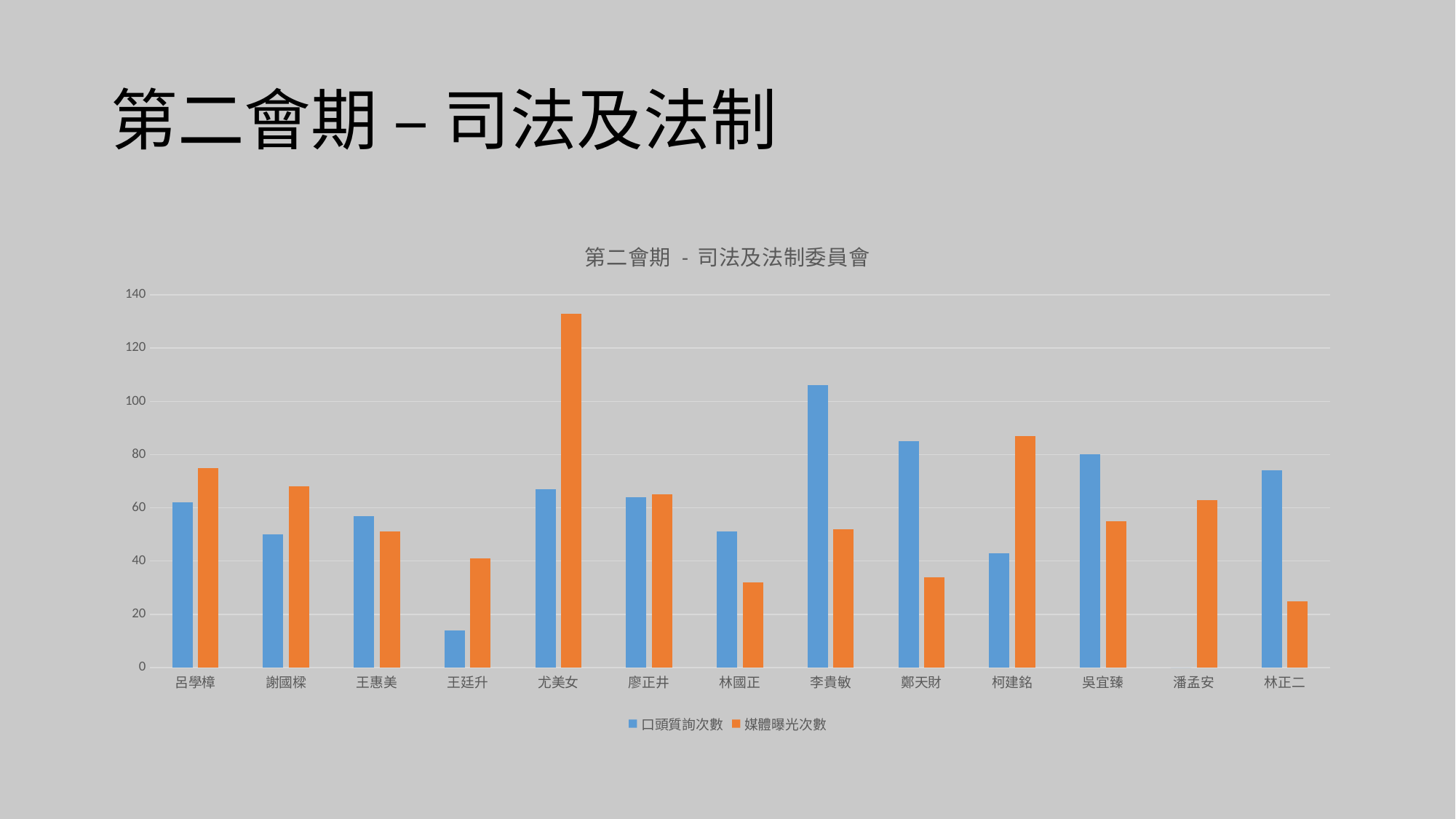

# 第二會期 – 司法及法制

### Chart: 第二會期 - 司法及法制委員會

| Category | 口頭質詢次數 | 媒體曝光次數 |
|---|---|---|
| 呂學樟 | 62.0 | 75.0 |
| 謝國樑 | 50.0 | 68.0 |
| 王惠美 | 57.0 | 51.0 |
| 王廷升 | 14.0 | 41.0 |
| 尤美女 | 67.0 | 133.0 |
| 廖正井 | 64.0 | 65.0 |
| 林國正 | 51.0 | 32.0 |
| 李貴敏 | 106.0 | 52.0 |
| 鄭天財 | 85.0 | 34.0 |
| 柯建銘 | 43.0 | 87.0 |
| 吳宜臻 | 80.0 | 55.0 |
| 潘孟安 | 0.0 | 63.0 |
| 林正二 | 74.0 | 25.0 |